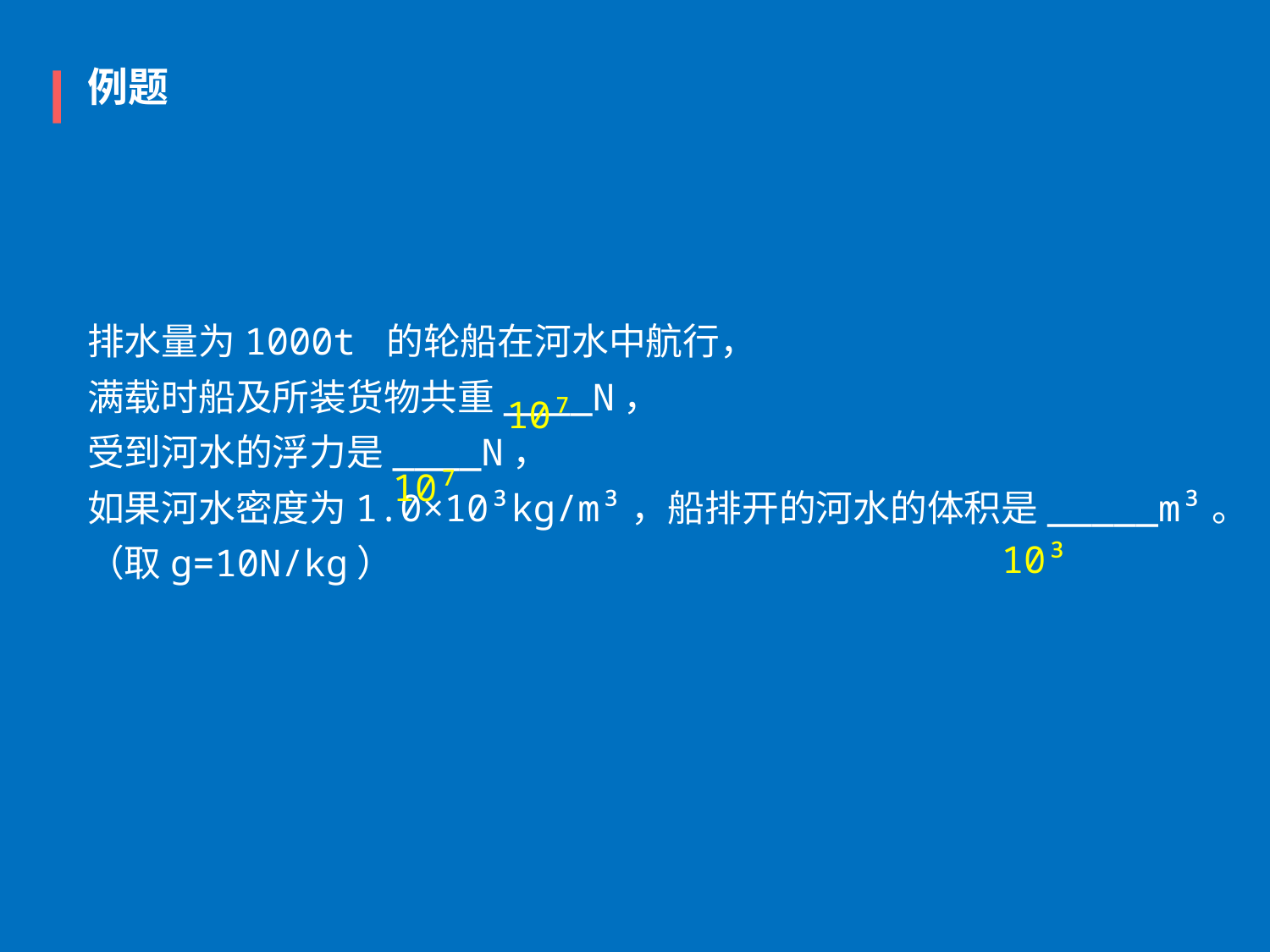

例题

排水量为1000t 的轮船在河水中航行，
满载时船及所装货物共重____N，
受到河水的浮力是____N，
如果河水密度为1.0×10³kg/m³，船排开的河水的体积是_____m³。
（取g=10N/kg）
10⁷
10⁷
10³